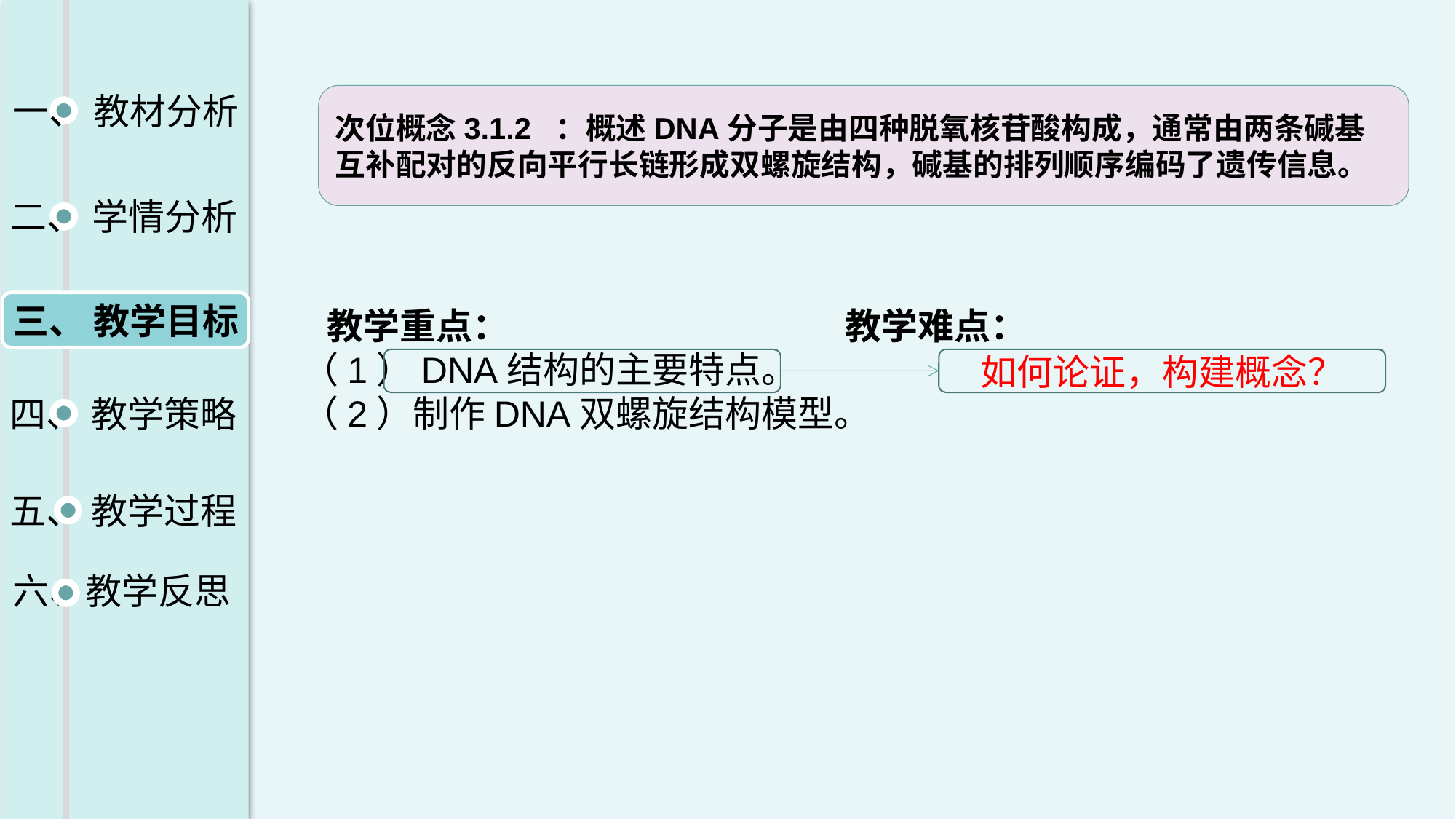

一、 教材分析

二、 学情分析

三、 教学目标
四、 教学策略

五、 教学过程

六、教学反思

次位概念3.1.2  ：概述DNA分子是由四种脱氧核苷酸构成，通常由两条碱基互补配对的反向平行长链形成双螺旋结构，碱基的排列顺序编码了遗传信息。

  教学重点：                                         教学难点：
（1）DNA结构的主要特点。
（2）制作DNA双螺旋结构模型。

如何论证，构建概念？